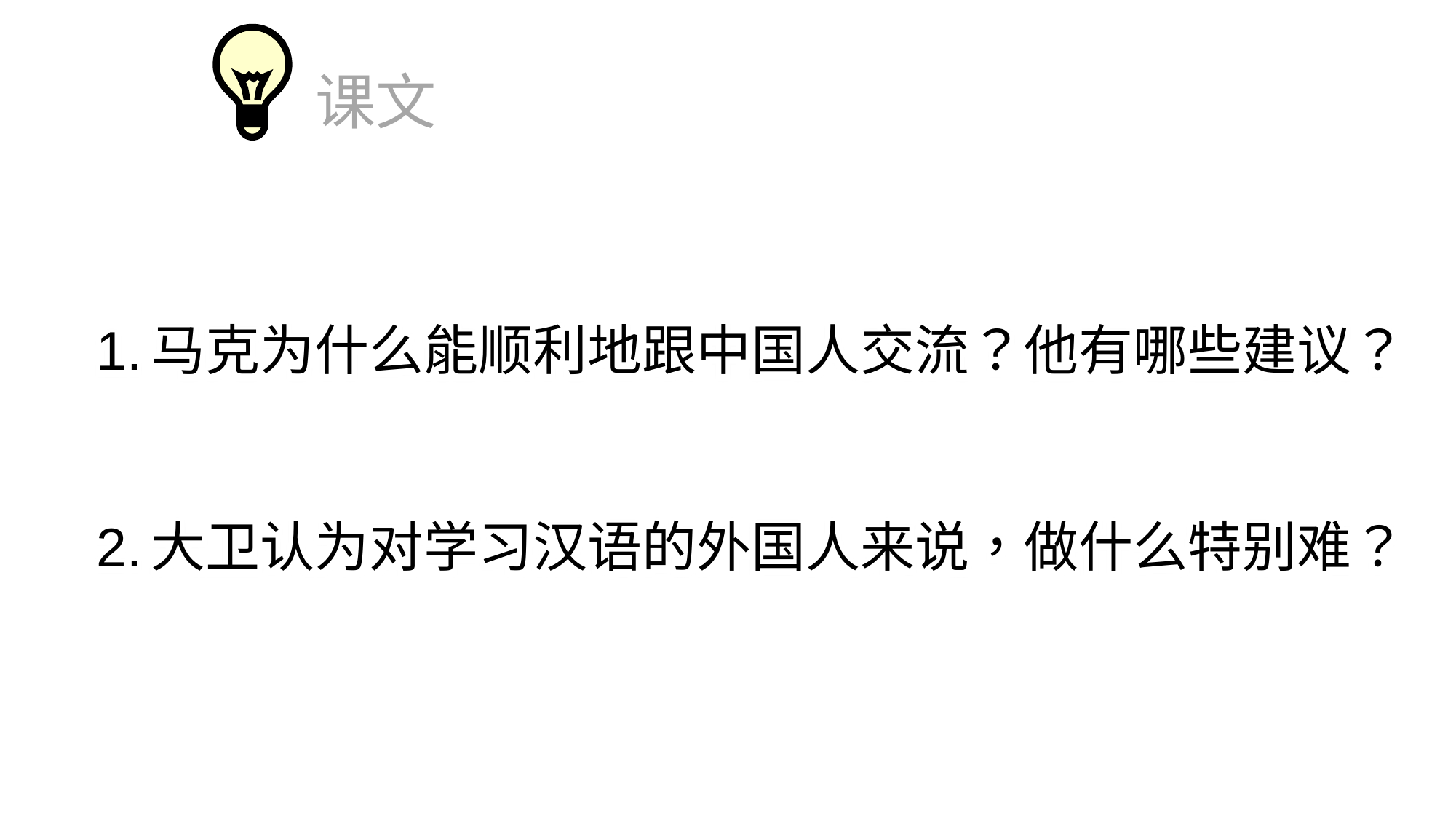

课文

马克为什么能顺利地跟中国人交流？他有哪些建议？

大卫认为对学习汉语的外国人来说，做什么特别难？